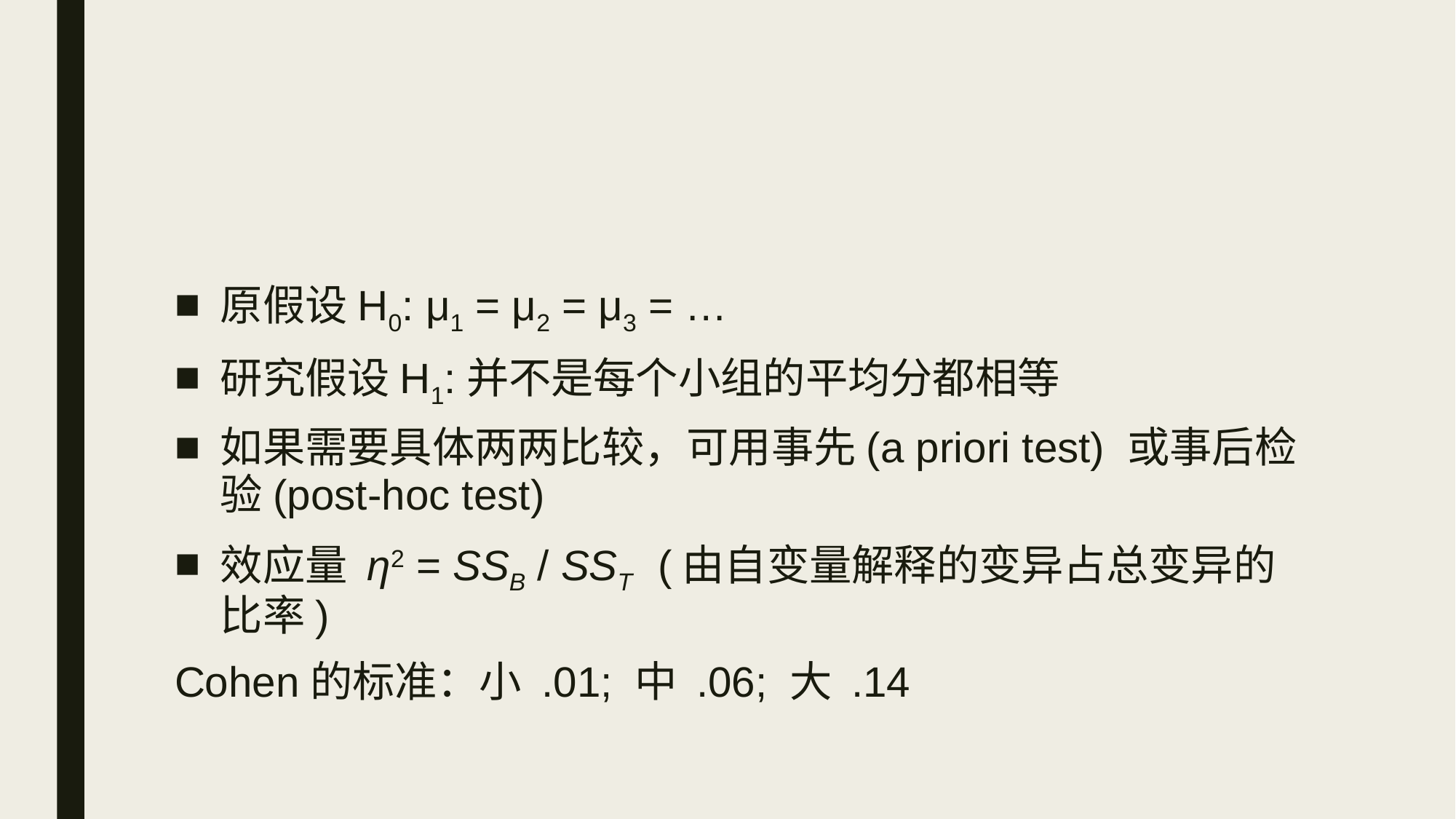

#
原假设H0: μ1 = μ2 = μ3 = …
研究假设H1:并不是每个小组的平均分都相等
如果需要具体两两比较，可用事先(a priori test) 或事后检验(post-hoc test)
效应量 η2 = SSB / SST   (由自变量解释的变异占总变异的比率)
Cohen的标准：小 .01; 中 .06; 大 .14